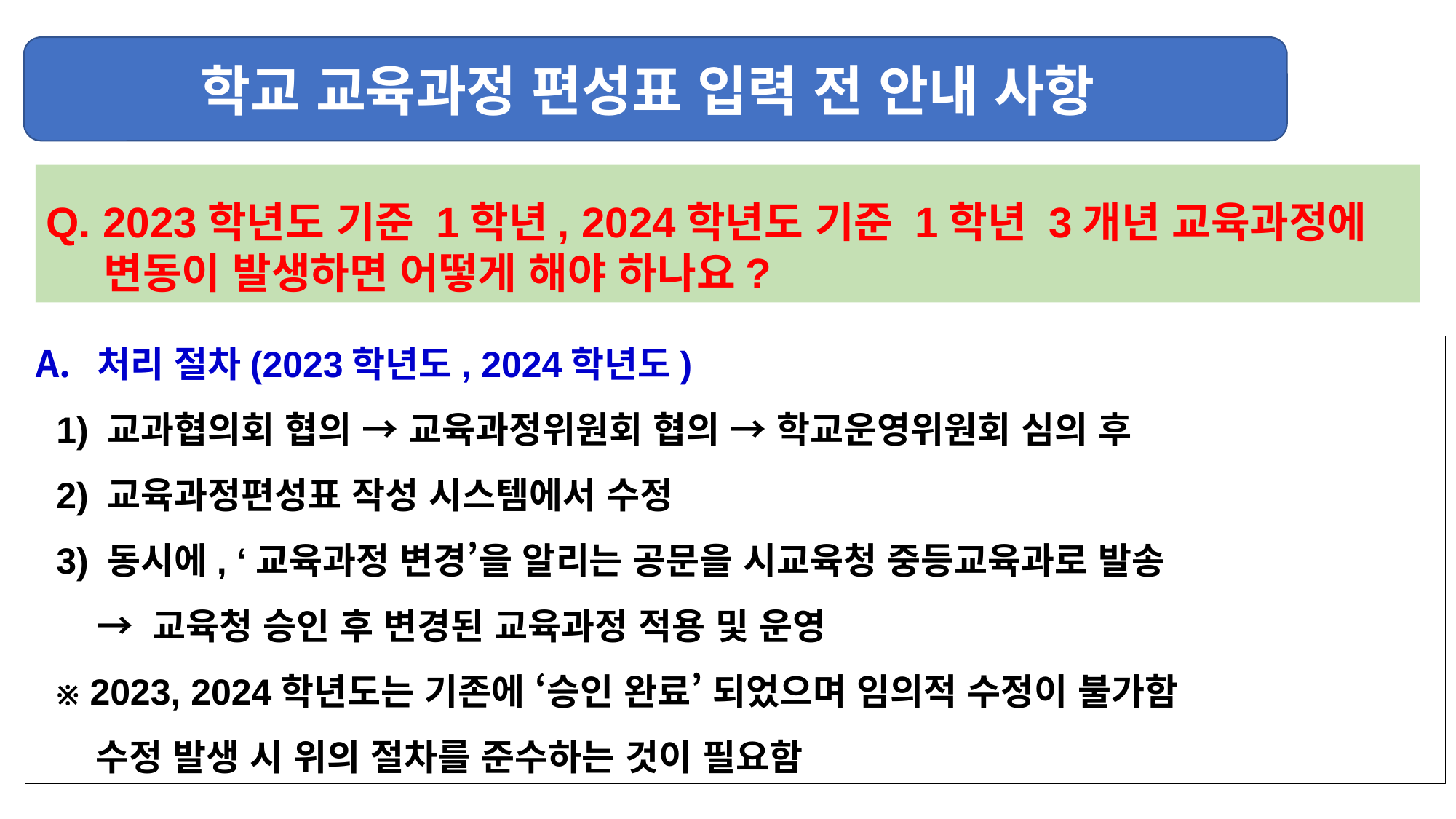

학교 교육과정 편성표 입력 전 안내 사항
Q. 2023학년도 기준 1학년, 2024학년도 기준 1학년 3개년 교육과정에
    변동이 발생하면 어떻게 해야 하나요?
처리 절차(2023학년도, 2024학년도)
  1) 교과협의회 협의 → 교육과정위원회 협의 → 학교운영위원회 심의 후
  2) 교육과정편성표 작성 시스템에서 수정
  3) 동시에, ‘교육과정 변경’을 알리는 공문을 시교육청 중등교육과로 발송
      → 교육청 승인 후 변경된 교육과정 적용 및 운영
  ※ 2023, 2024학년도는 기존에 ‘승인 완료’ 되었으며 임의적 수정이 불가함
     수정 발생 시 위의 절차를 준수하는 것이 필요함